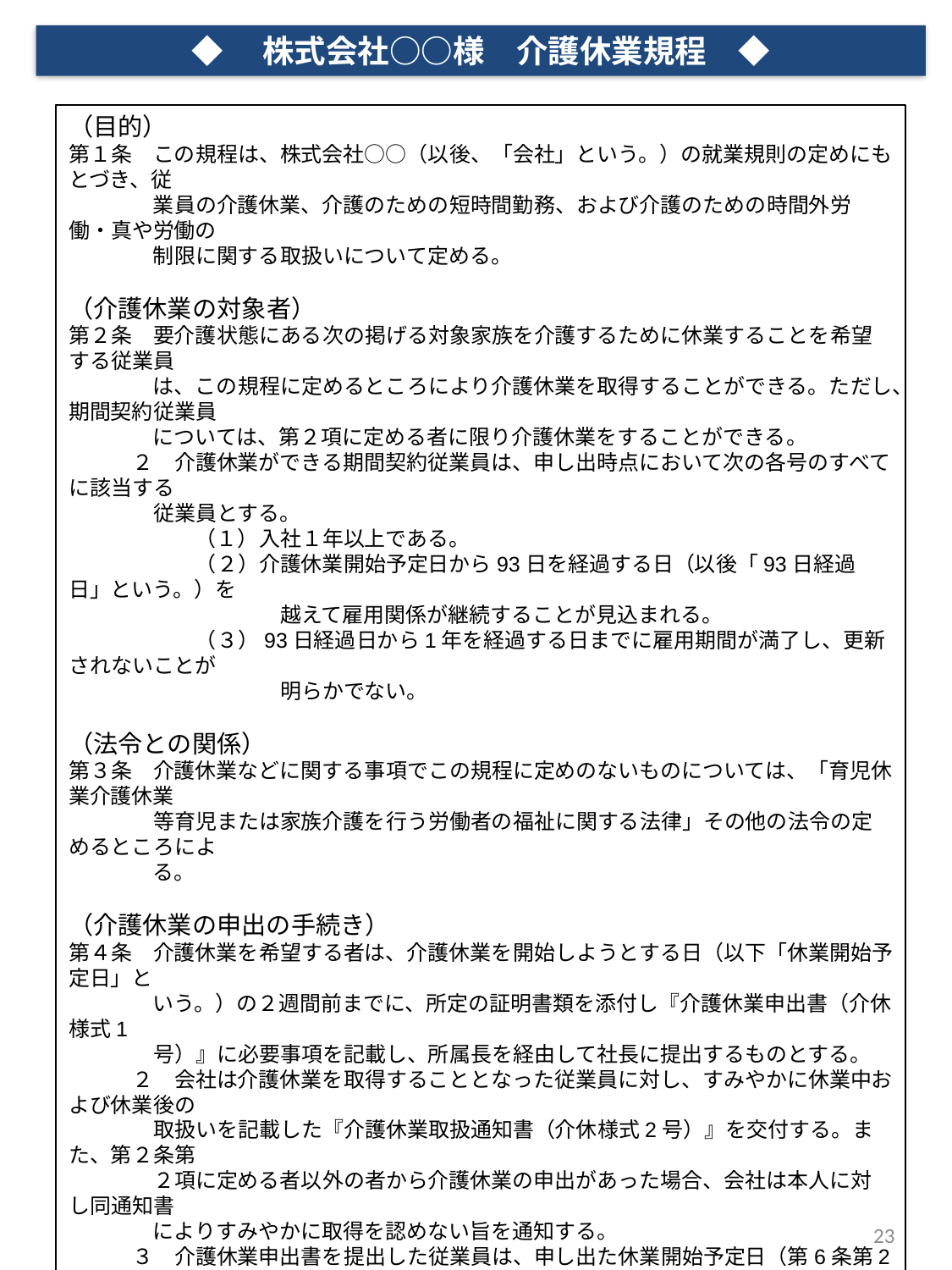

◆　株式会社○○様　介護休業規程　◆
（目的）
第１条　この規程は、株式会社○○（以後、「会社」という。）の就業規則の定めにもとづき、従
　　　　業員の介護休業、介護のための短時間勤務、および介護のための時間外労働・真や労働の
　　　　制限に関する取扱いについて定める。

（介護休業の対象者）
第２条　要介護状態にある次の掲げる対象家族を介護するために休業することを希望する従業員
　　　　は、この規程に定めるところにより介護休業を取得することができる。ただし、期間契約従業員
　　　　については、第２項に定める者に限り介護休業をすることができる。
　　　２　介護休業ができる期間契約従業員は、申し出時点において次の各号のすべてに該当する
　　　　従業員とする。
　　　　　　（１）入社１年以上である。
　　　　　　（２）介護休業開始予定日から93日を経過する日（以後「93日経過日」という。）を
　　　　　　　　　　越えて雇用関係が継続することが見込まれる。
　　　　　　（３）93日経過日から1年を経過する日までに雇用期間が満了し、更新されないことが
　　　　　　　　　　明らかでない。

（法令との関係）
第３条　介護休業などに関する事項でこの規程に定めのないものについては、「育児休業介護休業
　　　　等育児または家族介護を行う労働者の福祉に関する法律」その他の法令の定めるところによ
　　　　る。

（介護休業の申出の手続き）
第４条　介護休業を希望する者は、介護休業を開始しようとする日（以下「休業開始予定日」と
　　　　いう。）の２週間前までに、所定の証明書類を添付し『介護休業申出書（介休様式1
　　　　号）』に必要事項を記載し、所属長を経由して社長に提出するものとする。
　　　２　会社は介護休業を取得することとなった従業員に対し、すみやかに休業中および休業後の
　　　　取扱いを記載した『介護休業取扱通知書（介休様式2号）』を交付する。また、第２条第
　　　　２項に定める者以外の者から介護休業の申出があった場合、会社は本人に対し同通知書
　　　　によりすみやかに取得を認めない旨を通知する。
　　　３　介護休業申出書を提出した従業員は、申し出た休業開始予定日（第6条第2項による
　　　　指定があった場合、その指定による休業開始予定日）の前日までに、『介護休業撤回申出
　　　　書（介休様式３号）』を提出して介護休業の申出を撤回することができる。この場合、その
　　　　休業申出にかかる対象家族について同一要介護状態にかかる介護休業の再度の申出は１
　　　　回に限り認める。

（介護休業の申出の消滅）
第５条　介護休業申出書が提出された後休業開始予定日の前日までに、次の各号に揚げるいず
　　　　れかの事由が生じた場合には、当該介護休業申出はなされなかったものとみなす。この場合に
　　　　おいて、当該従業員は、遅滞なく、『介護休業事情変更届出書（介休様式４号）』を所
　　　　属長を経由して社長に提出しなければならない。

23